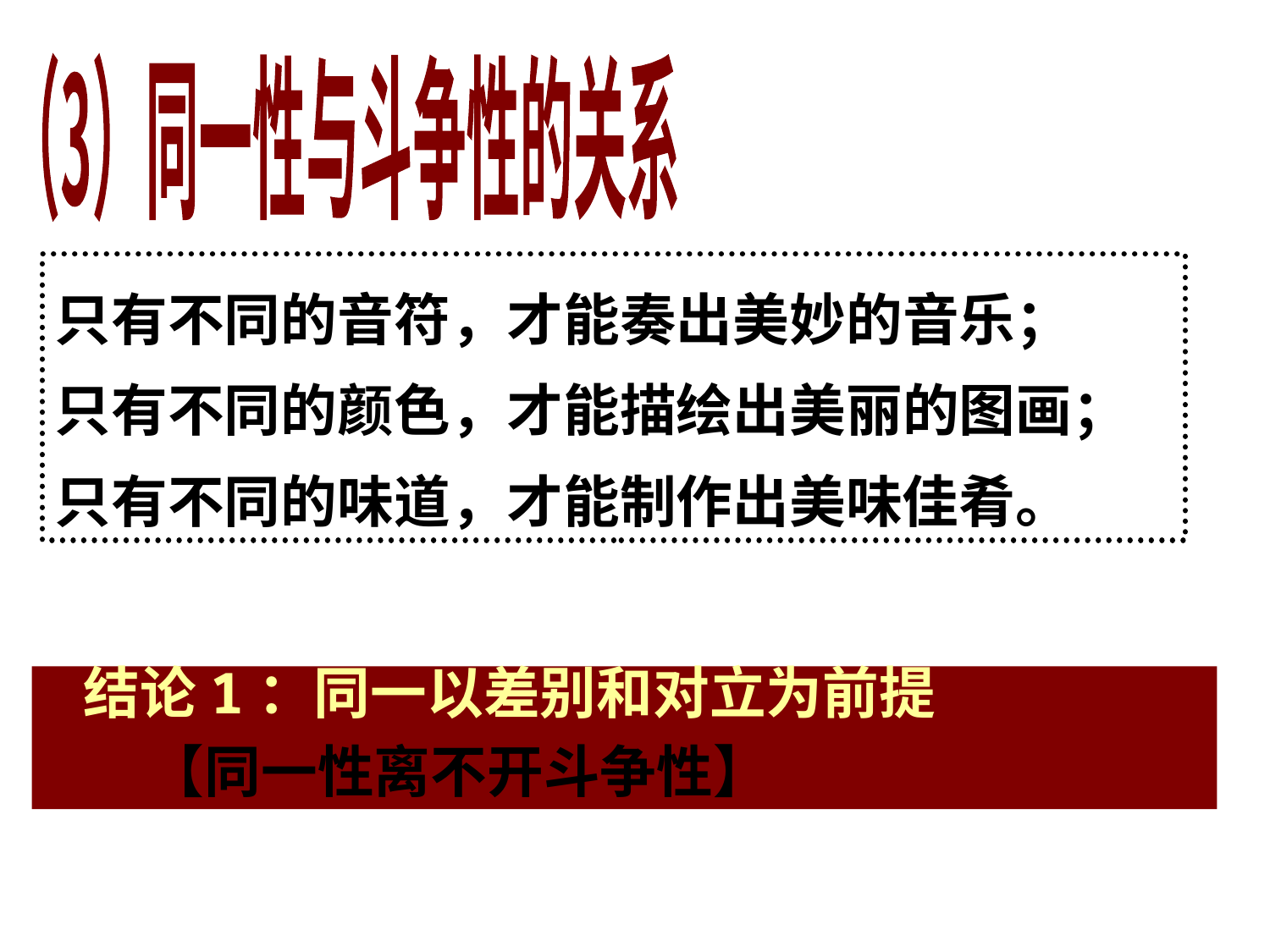

（3）同一性与斗争性的关系
只有不同的音符，才能奏出美妙的音乐；
只有不同的颜色，才能描绘出美丽的图画；
只有不同的味道，才能制作出美味佳肴。
  结论1：同一以差别和对立为前提
       【同一性离不开斗争性】